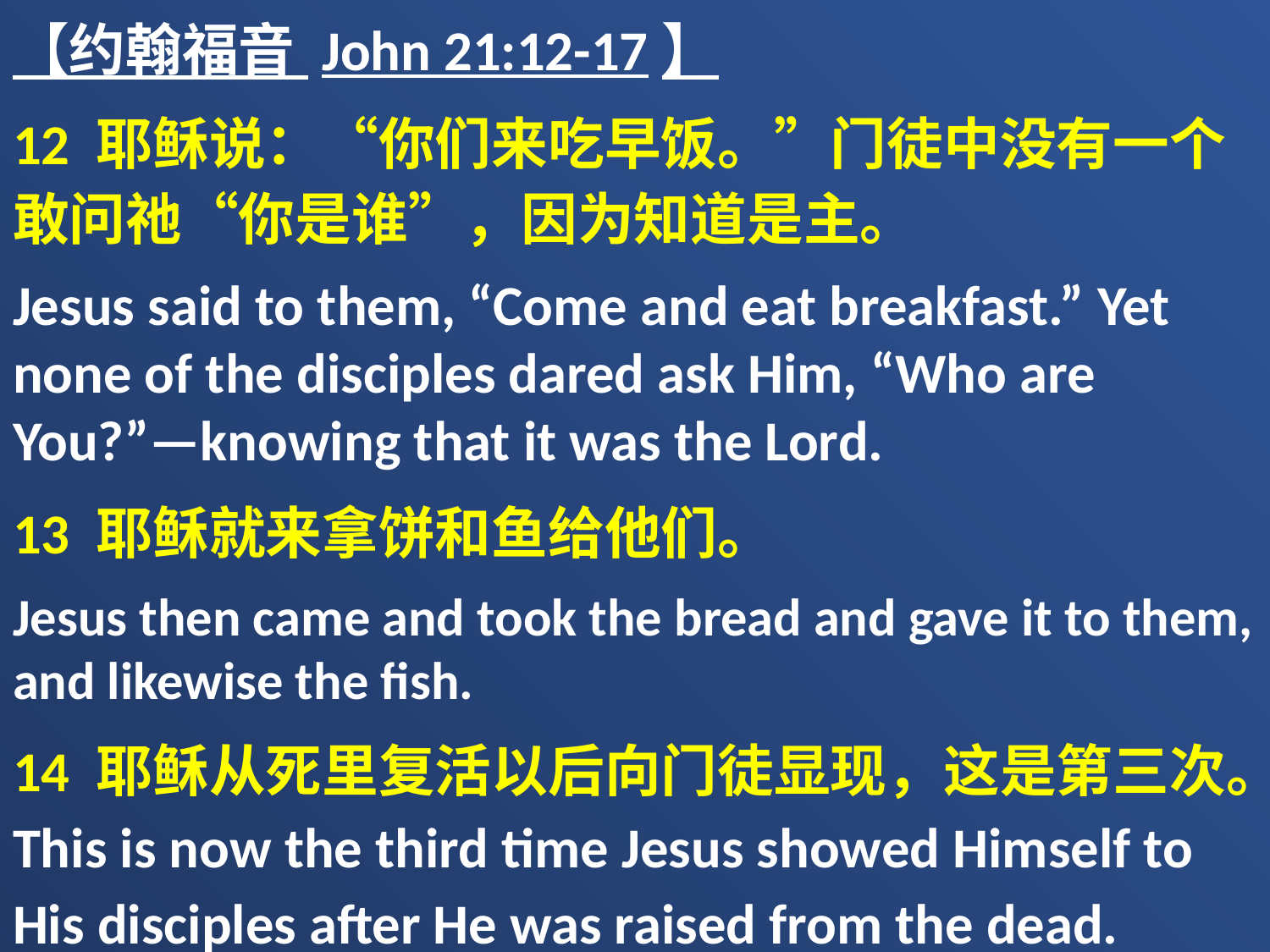

【约翰福音 John 21:12-17】
12 耶稣说：“你们来吃早饭。”门徒中没有一个敢问祂“你是谁”，因为知道是主。
Jesus said to them, “Come and eat breakfast.” Yet none of the disciples dared ask Him, “Who are You?”—knowing that it was the Lord.
13 耶稣就来拿饼和鱼给他们。
Jesus then came and took the bread and gave it to them, and likewise the fish.
14 耶稣从死里复活以后向门徒显现，这是第三次。This is now the third time Jesus showed Himself to His disciples after He was raised from the dead.